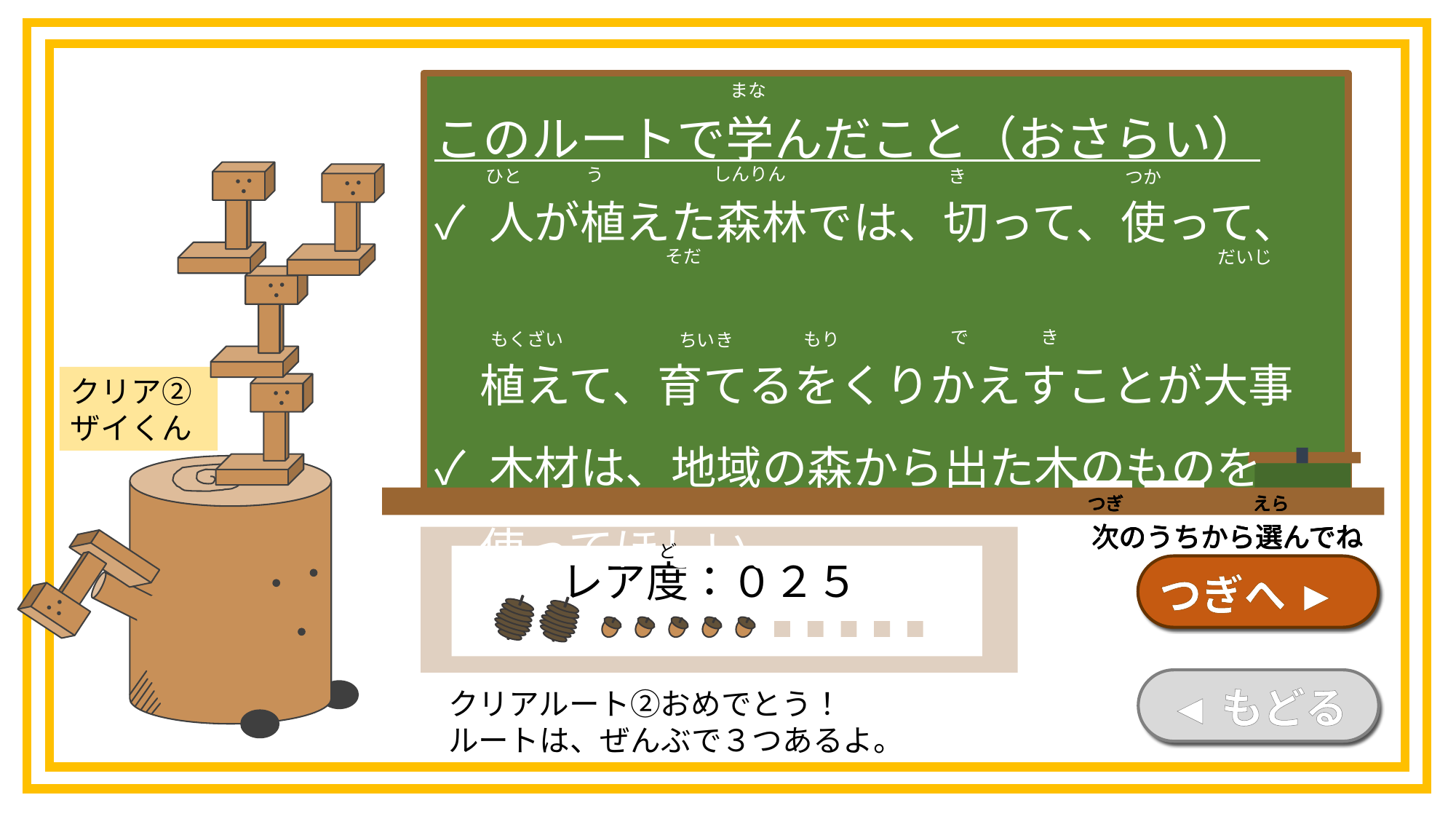

このルートで学んだこと（おさらい）
✓ 人が植えた森林では、切って、使って、
　植えて、育てるをくりかえすことが大事
✓ 木材は、地域の森から出た木のものを
　使ってほしい。
まな
このルートで学んだこと（おさらい）
 ✓
しんりん
う
ひと
き
つか

そだ
だいじ

き
で
もくざい
もり
ちいき
クリア②
ザイくん

つぎ
えら
次のうちから選んでね
つぎ
えら
次のうちから選んでね
つぎ
えら
次のうちから選んでね
つぎ
えら
次のうちから選んでね

ど

レア度：０２５

つぎへ ►

◄もどる
クリアルート②おめでとう！
ルートは、ぜんぶで３つあるよ。